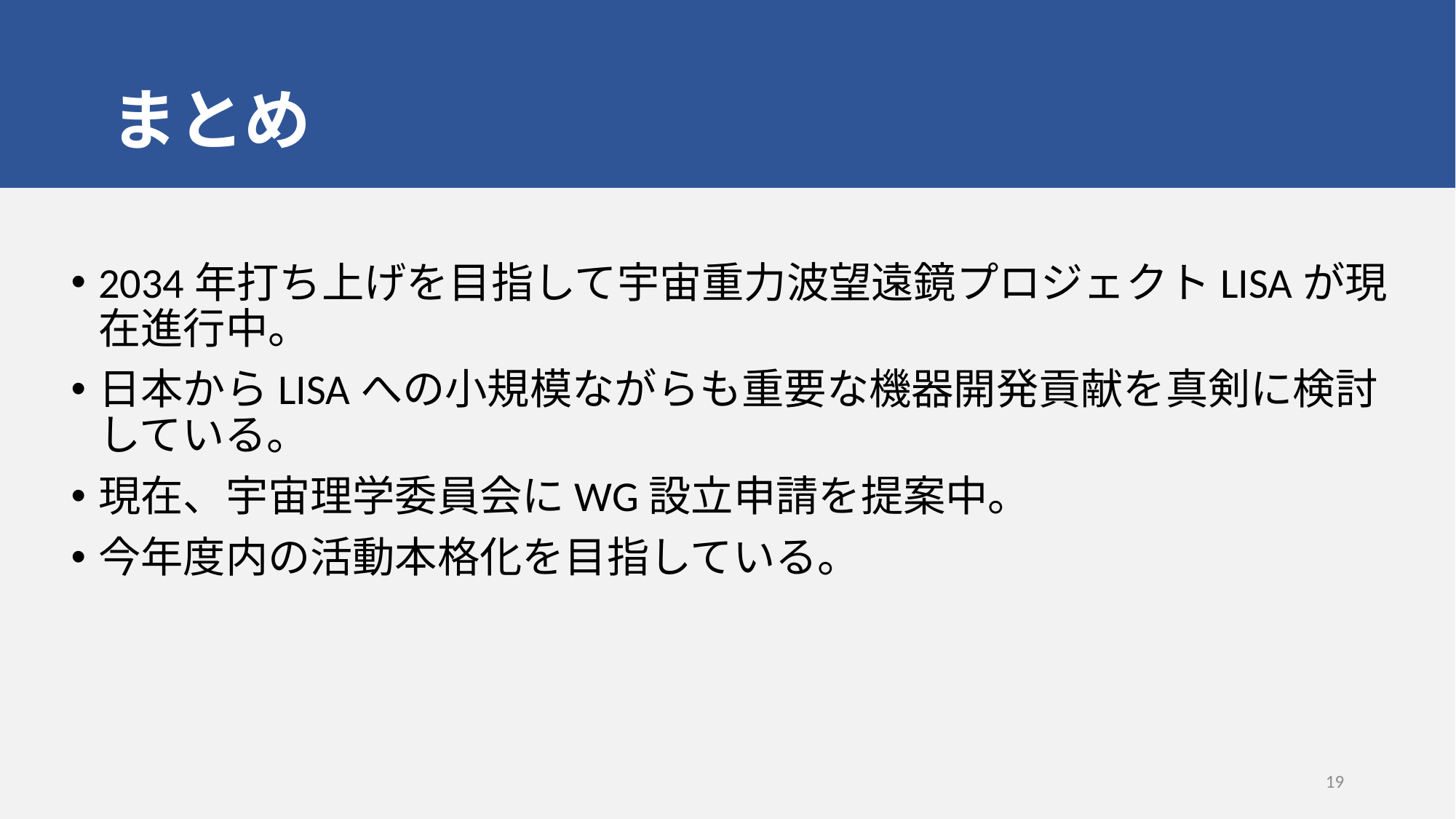

# まとめ
2034年打ち上げを目指して宇宙重力波望遠鏡プロジェクトLISAが現在進行中。
日本からLISAへの小規模ながらも重要な機器開発貢献を真剣に検討している。
現在、宇宙理学委員会にWG設立申請を提案中。
今年度内の活動本格化を目指している。
19